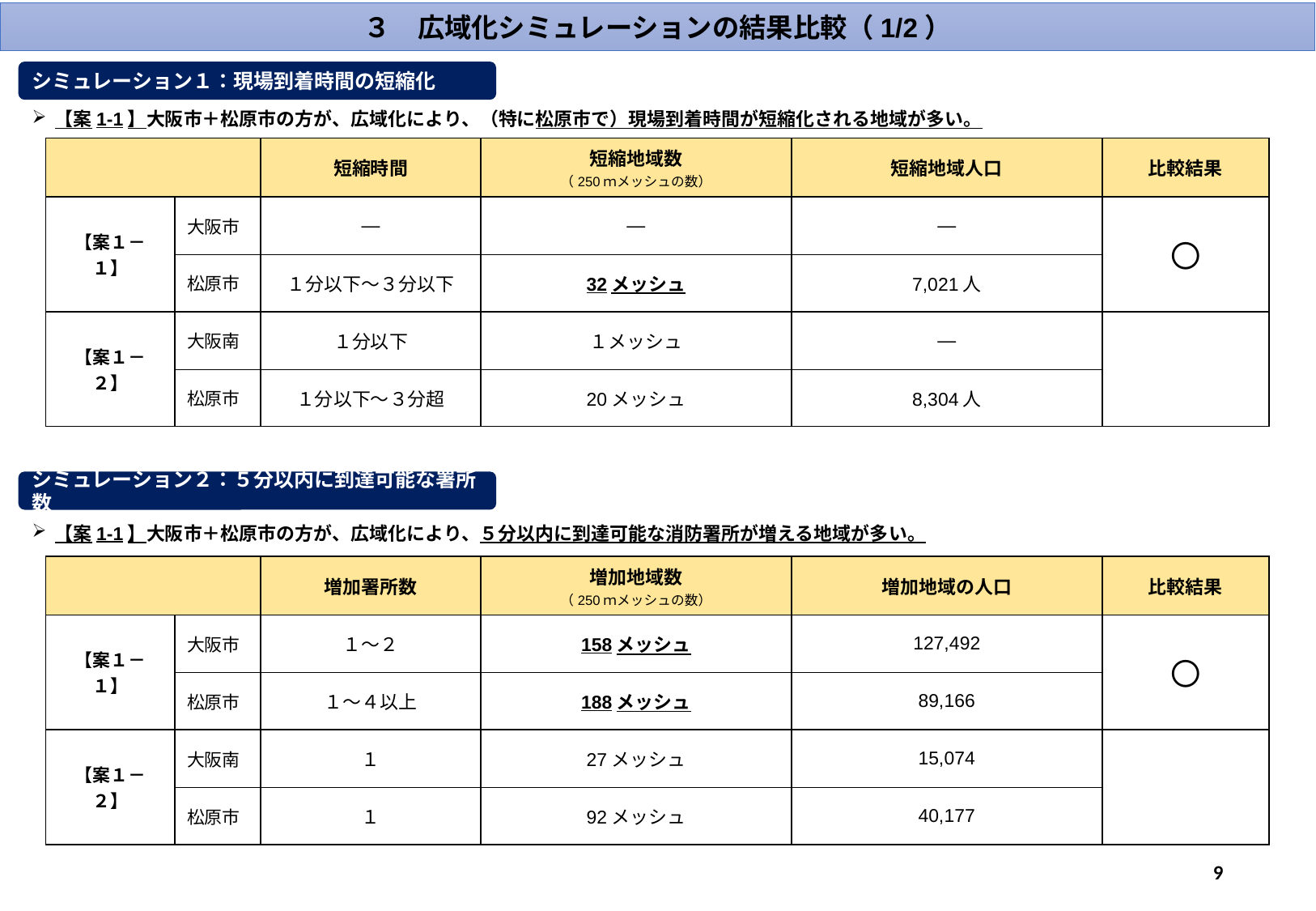

３　広域化シミュレーションの結果比較（1/2）
シミュレーション１：現場到着時間の短縮化
【案1-1】大阪市＋松原市の方が、広域化により、（特に松原市で）現場到着時間が短縮化される地域が多い。
|  |  | 短縮時間 | 短縮地域数 （250ｍメッシュの数） | 短縮地域人口 | 比較結果 |
| --- | --- | --- | --- | --- | --- |
| 【案１－１】 | 大阪市 | ― | ― | ― | 〇 |
|  | 松原市 | １分以下～３分以下 | 32メッシュ | 7,021人 |  |
| 【案１－２】 | 大阪南 | １分以下 | １メッシュ | ― |  |
|  | 松原市 | １分以下～３分超 | 20メッシュ | 8,304人 |  |
シミュレーション２：５分以内に到達可能な署所数
【案1-1】大阪市＋松原市の方が、広域化により、５分以内に到達可能な消防署所が増える地域が多い。
|  |  | 増加署所数 | 増加地域数 （250ｍメッシュの数） | 増加地域の人口 | 比較結果 |
| --- | --- | --- | --- | --- | --- |
| 【案１－１】 | 大阪市 | １～２ | 158メッシュ | 127,492 | 〇 |
|  | 松原市 | １～４以上 | 188メッシュ | 89,166 |  |
| 【案１－２】 | 大阪南 | １ | 27メッシュ | 15,074 |  |
|  | 松原市 | １ | 92メッシュ | 40,177 |  |
9